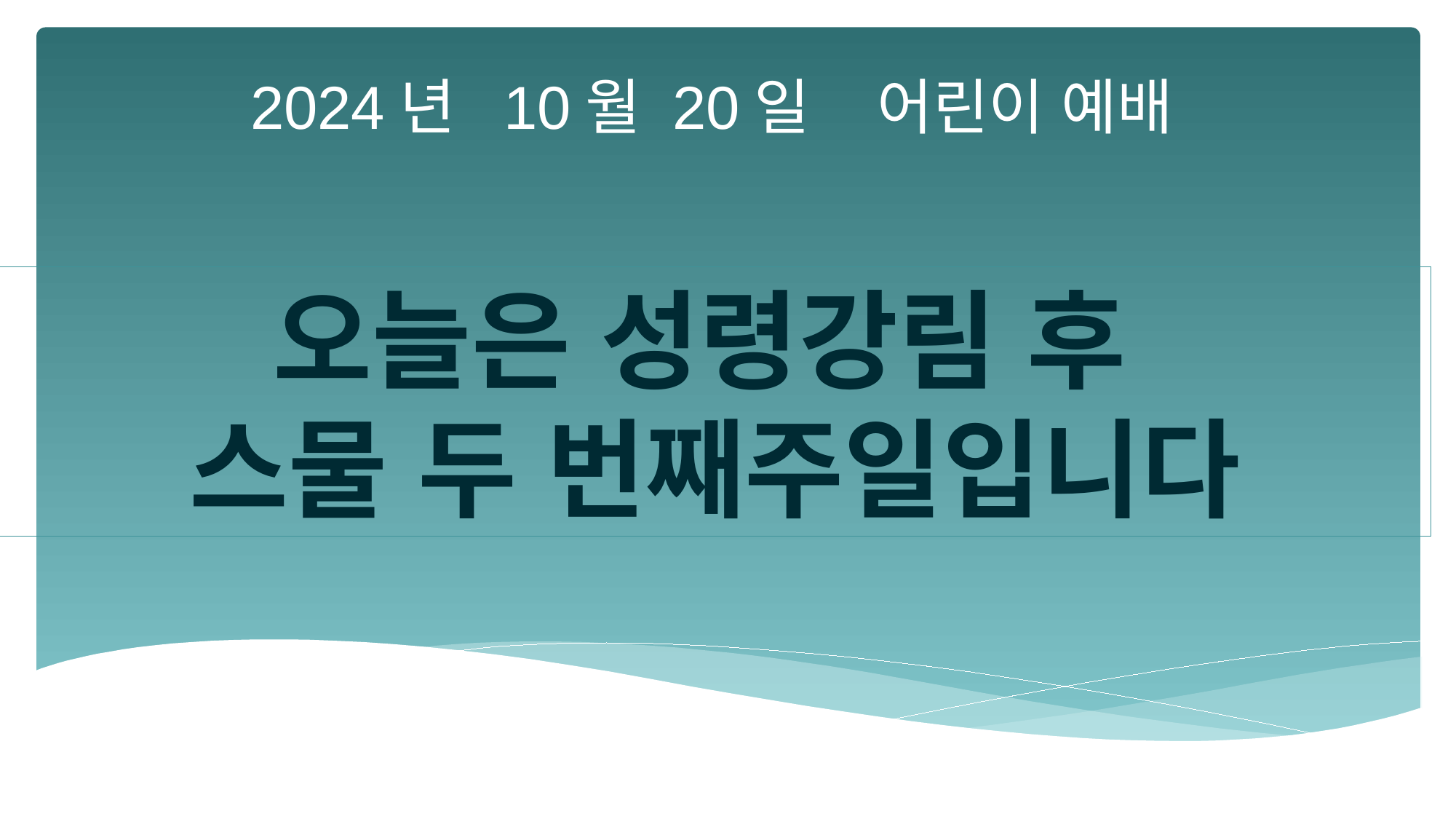

2024년  10월 20일    어린이 예배
오늘은 성령강림 후
스물 두 번째주일입니다